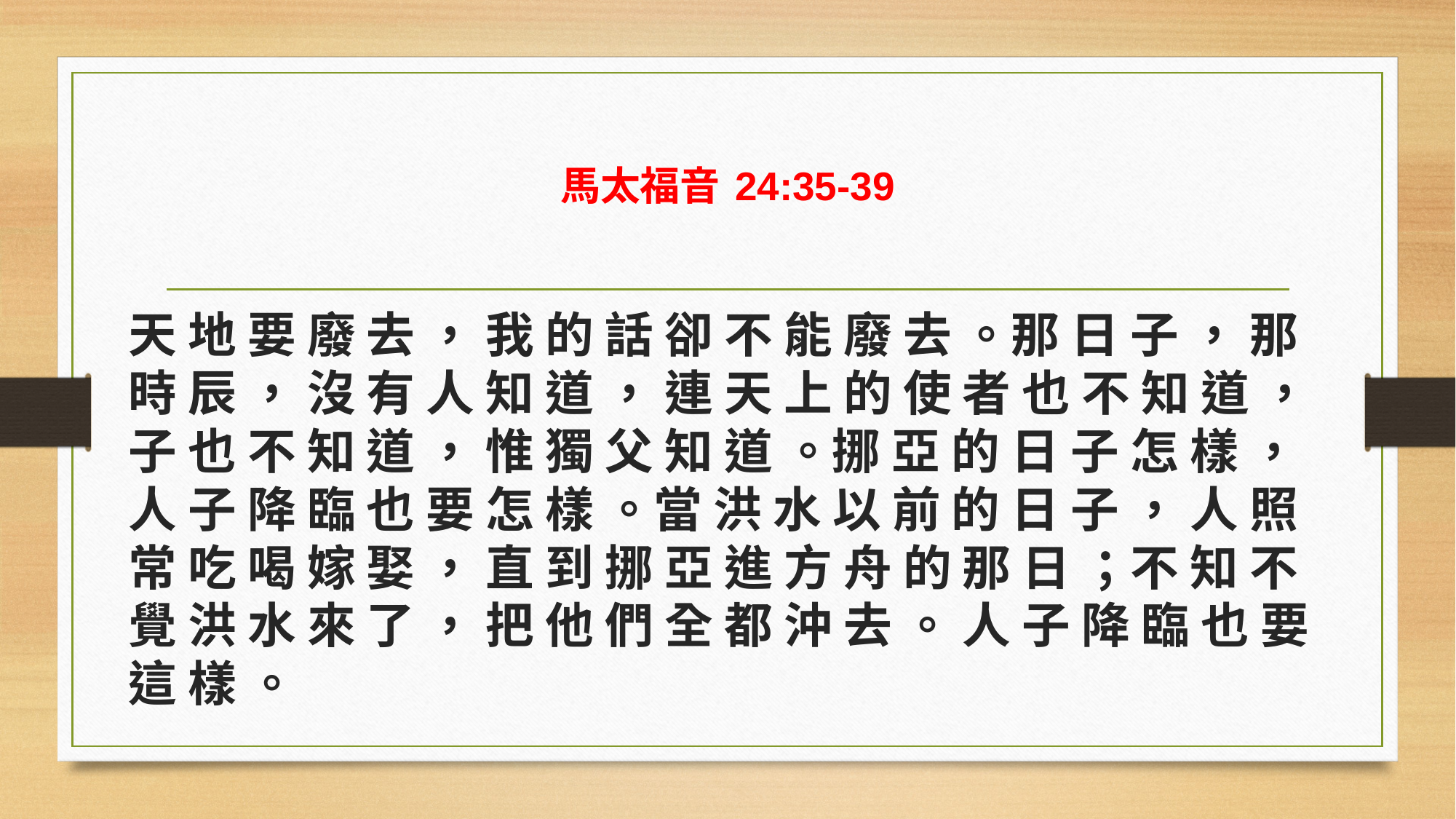

# 馬太福音 24:35-39
天 地 要 廢 去 ， 我 的 話 卻 不 能 廢 去 。那 日 子 ， 那 時 辰 ， 沒 有 人 知 道 ， 連 天 上 的 使 者 也 不 知 道 ， 子 也 不 知 道 ， 惟 獨 父 知 道 。挪 亞 的 日 子 怎 樣 ， 人 子 降 臨 也 要 怎 樣 。當 洪 水 以 前 的 日 子 ， 人 照 常 吃 喝 嫁 娶 ， 直 到 挪 亞 進 方 舟 的 那 日 ；不 知 不 覺 洪 水 來 了 ， 把 他 們 全 都 沖 去 。 人 子 降 臨 也 要 這 樣 。